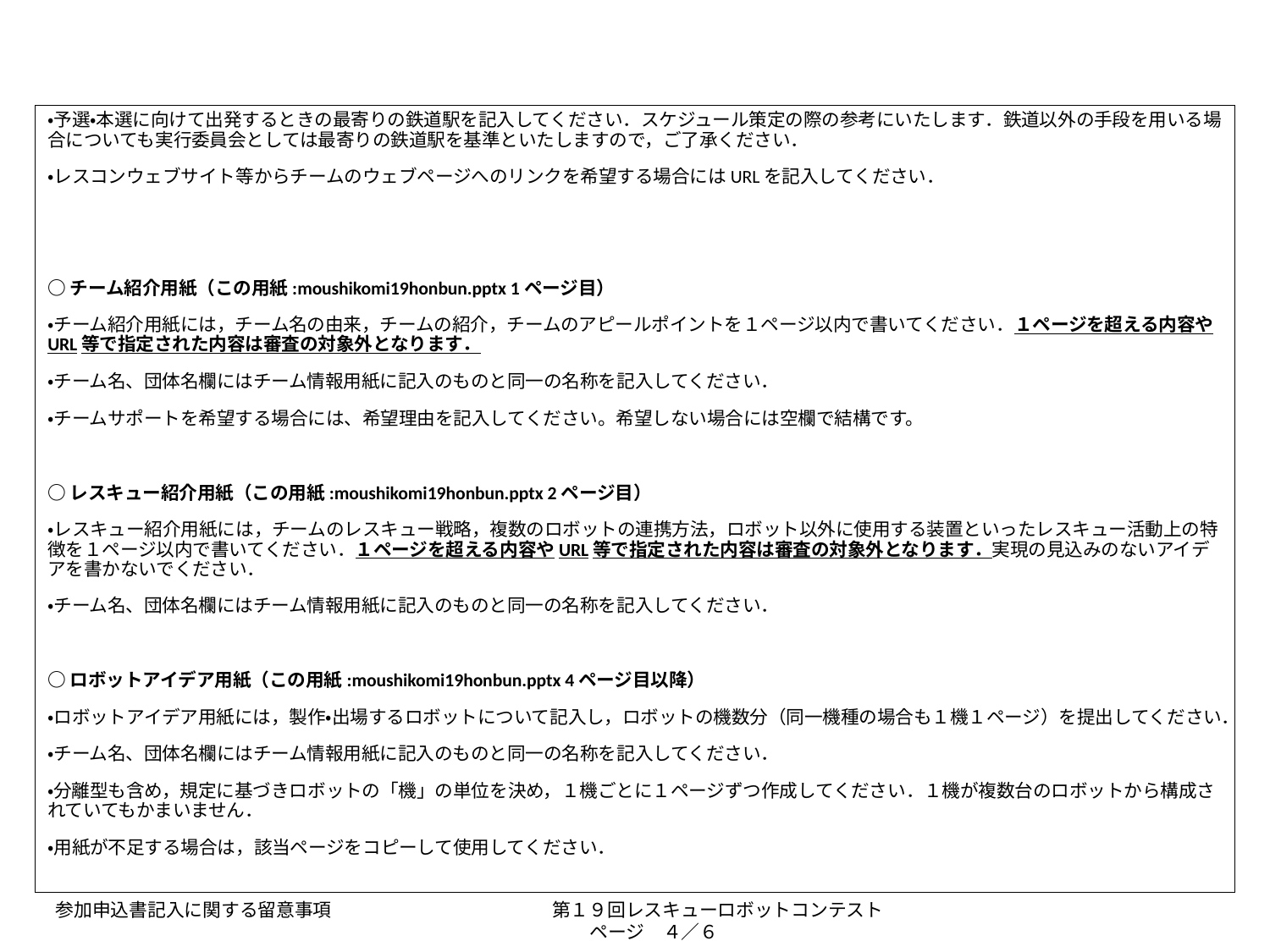

・予選・本選に向けて出発するときの最寄りの鉄道駅を記入してください．スケジュール策定の際の参考にいたします．鉄道以外の手段を用いる場合についても実行委員会としては最寄りの鉄道駅を基準といたしますので，ご了承ください．
・レスコンウェブサイト等からチームのウェブページへのリンクを希望する場合にはURLを記入してください．

○チーム紹介用紙（この用紙:moushikomi19honbun.pptx 1ページ目）
・チーム紹介用紙には，チーム名の由来，チームの紹介，チームのアピールポイントを１ページ以内で書いてください．１ページを超える内容やURL等で指定された内容は審査の対象外となります．
・チーム名、団体名欄にはチーム情報用紙に記入のものと同一の名称を記入してください．
・チームサポートを希望する場合には、希望理由を記入してください。希望しない場合には空欄で結構です。

○レスキュー紹介用紙（この用紙:moushikomi19honbun.pptx 2ページ目）
・レスキュー紹介用紙には，チームのレスキュー戦略，複数のロボットの連携方法，ロボット以外に使用する装置といったレスキュー活動上の特徴を１ページ以内で書いてください．１ページを超える内容やURL等で指定された内容は審査の対象外となります．実現の見込みのないアイデアを書かないでください．
・チーム名、団体名欄にはチーム情報用紙に記入のものと同一の名称を記入してください．

○ロボットアイデア用紙（この用紙:moushikomi19honbun.pptx 4ページ目以降）
・ロボットアイデア用紙には，製作・出場するロボットについて記入し，ロボットの機数分（同一機種の場合も１機１ページ）を提出してください．
・チーム名、団体名欄にはチーム情報用紙に記入のものと同一の名称を記入してください．
・分離型も含め，規定に基づきロボットの「機」の単位を決め，１機ごとに１ページずつ作成してください．１機が複数台のロボットから構成されていてもかまいません．
・用紙が不足する場合は，該当ページをコピーして使用してください．

参加申込書記入に関する留意事項　　　　　　　　　　　　第１９回レスキューロボットコンテスト　　　　　　　　　　　　　　　　　　　　　ページ　４／６